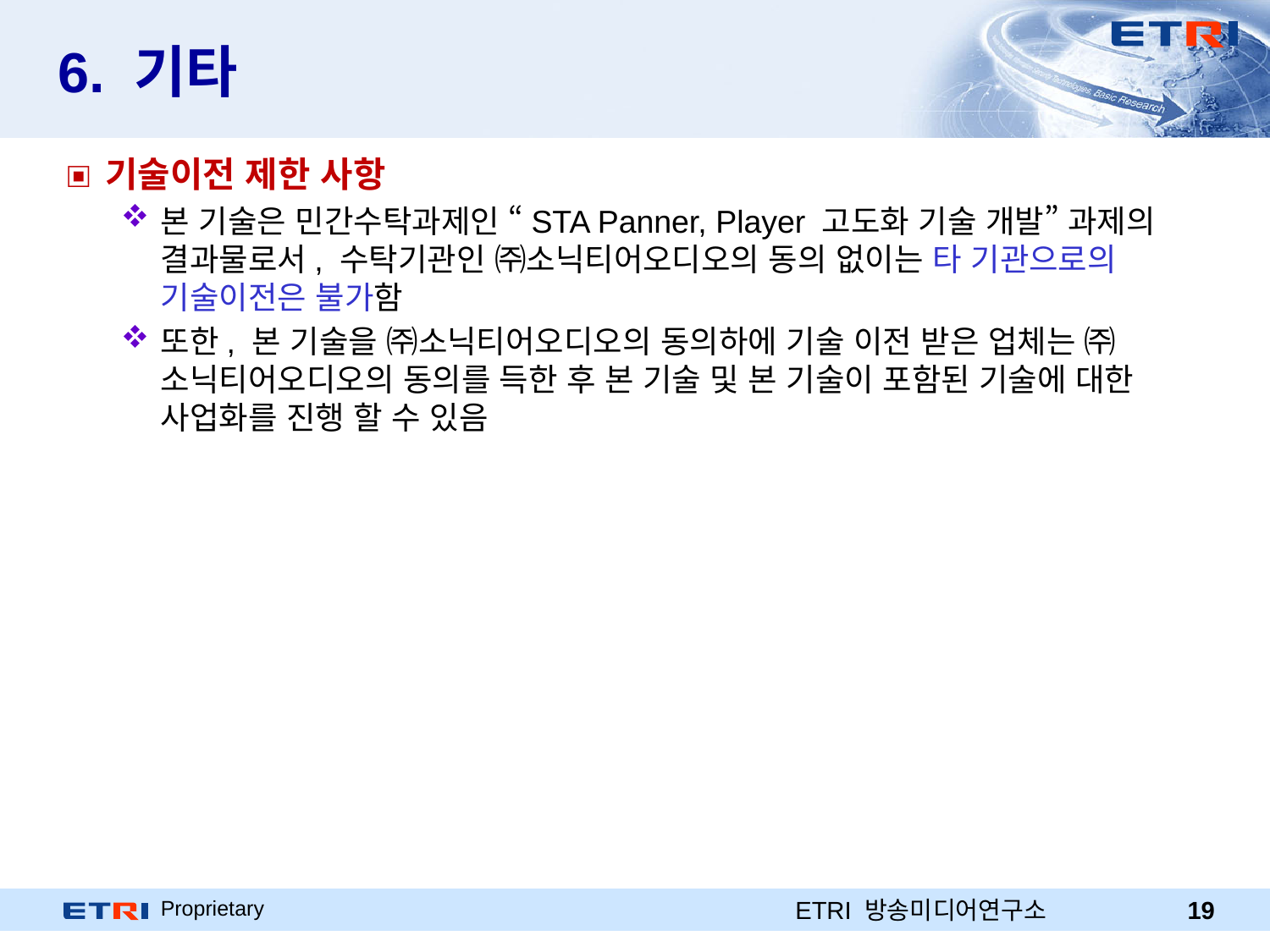

# 6. 기타
기술이전 제한 사항
본 기술은 민간수탁과제인 “STA Panner, Player 고도화 기술 개발” 과제의 결과물로서, 수탁기관인 ㈜소닉티어오디오의 동의 없이는 타 기관으로의 기술이전은 불가함
또한, 본 기술을 ㈜소닉티어오디오의 동의하에 기술 이전 받은 업체는 ㈜소닉티어오디오의 동의를 득한 후 본 기술 및 본 기술이 포함된 기술에 대한 사업화를 진행 할 수 있음
ETRI 방송미디어연구소
19